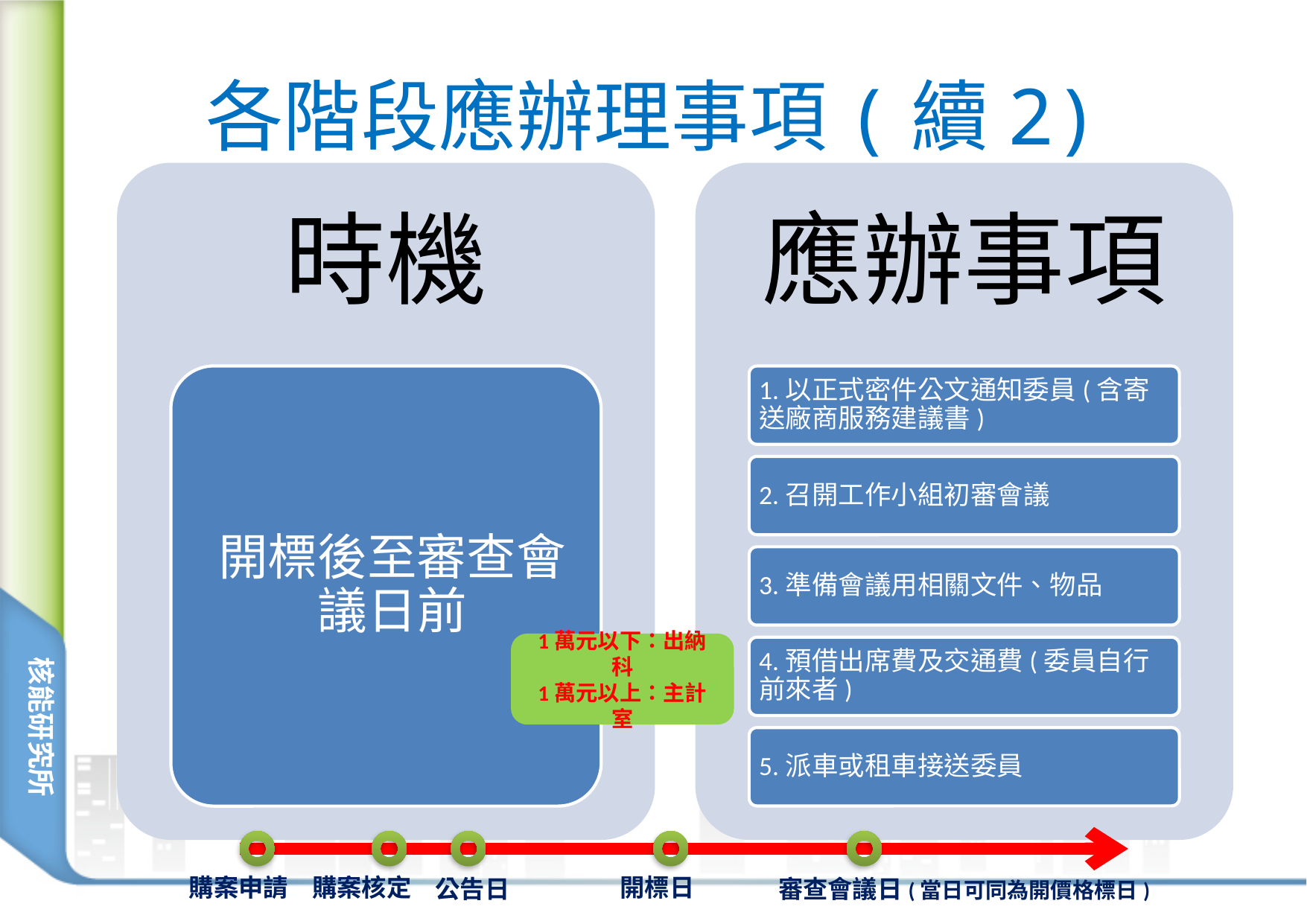

# 各階段應辦理事項(續2)
時機
開標後至審查會議日前
應辦事項
1.以正式密件公文通知委員(含寄送廠商服務建議書)
2.召開工作小組初審會議
3.準備會議用相關文件、物品
4.預借出席費及交通費(委員自行前來者)
5.派車或租車接送委員
1萬元以下：出納科
1萬元以上：主計室

購案申請
購案核定
開標日
公告日
審查會議日(當日可同為開價格標日)